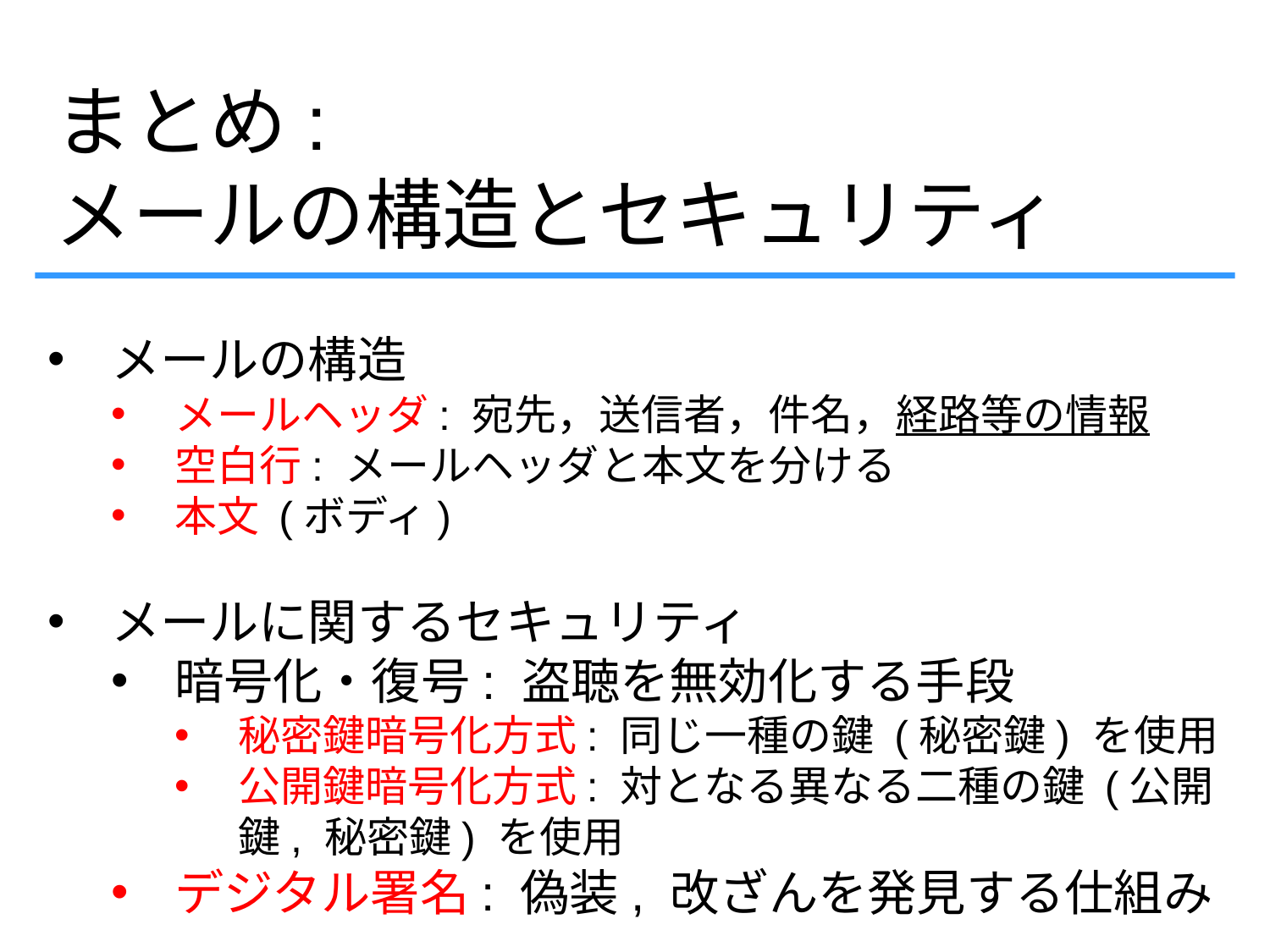

まとめ:
メールの構造とセキュリティ

メールの構造
メールヘッダ: 宛先，送信者，件名，経路等の情報
空白行: メールヘッダと本文を分ける
本文 (ボディ)

メールに関するセキュリティ
暗号化・復号: 盗聴を無効化する手段
秘密鍵暗号化方式: 同じ一種の鍵 (秘密鍵) を使用
公開鍵暗号化方式: 対となる異なる二種の鍵 (公開鍵, 秘密鍵) を使用
デジタル署名: 偽装, 改ざんを発見する仕組み